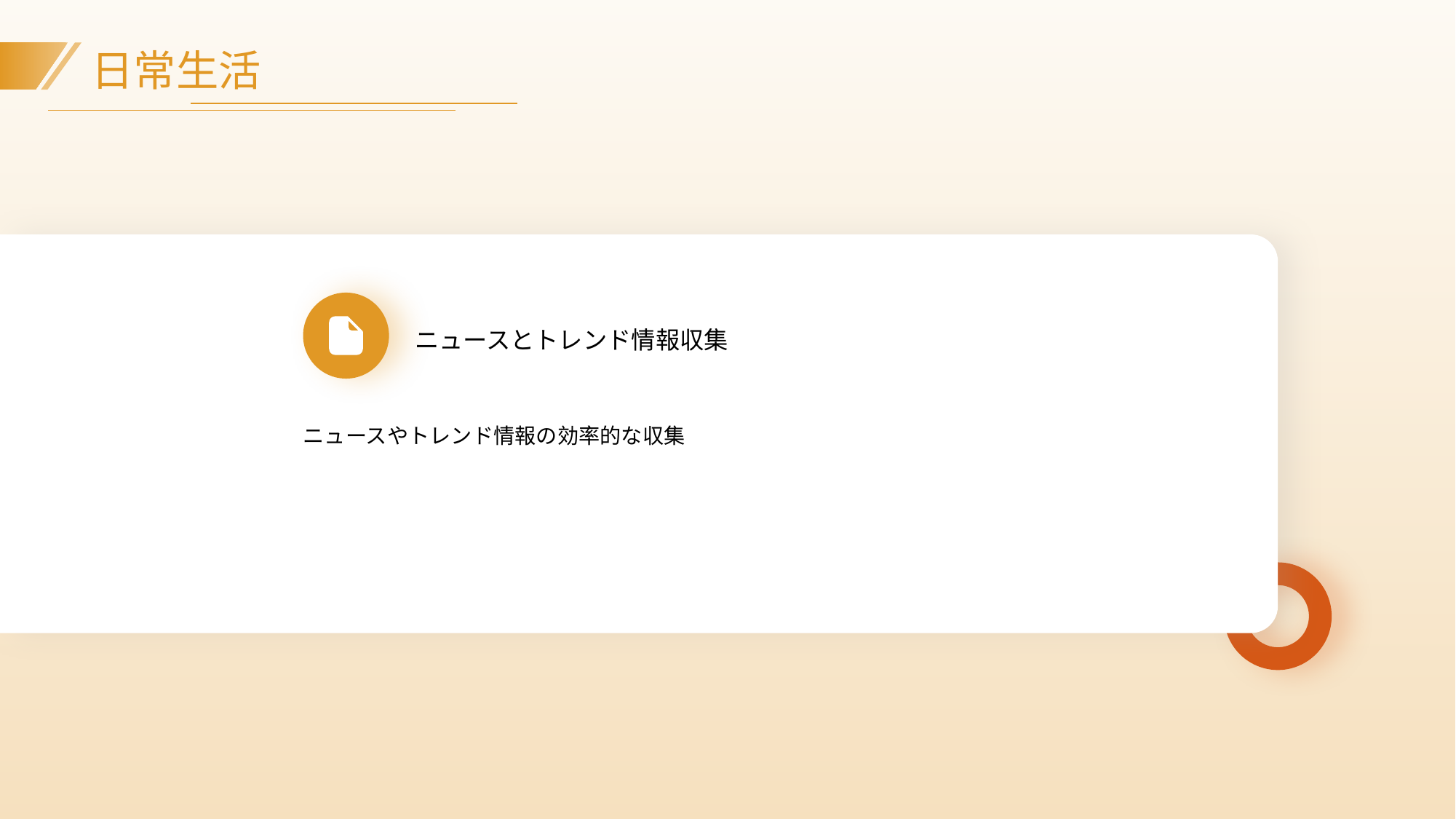

日常生活

ニュースとトレンド情報収集

ニュースやトレンド情報の効率的な収集